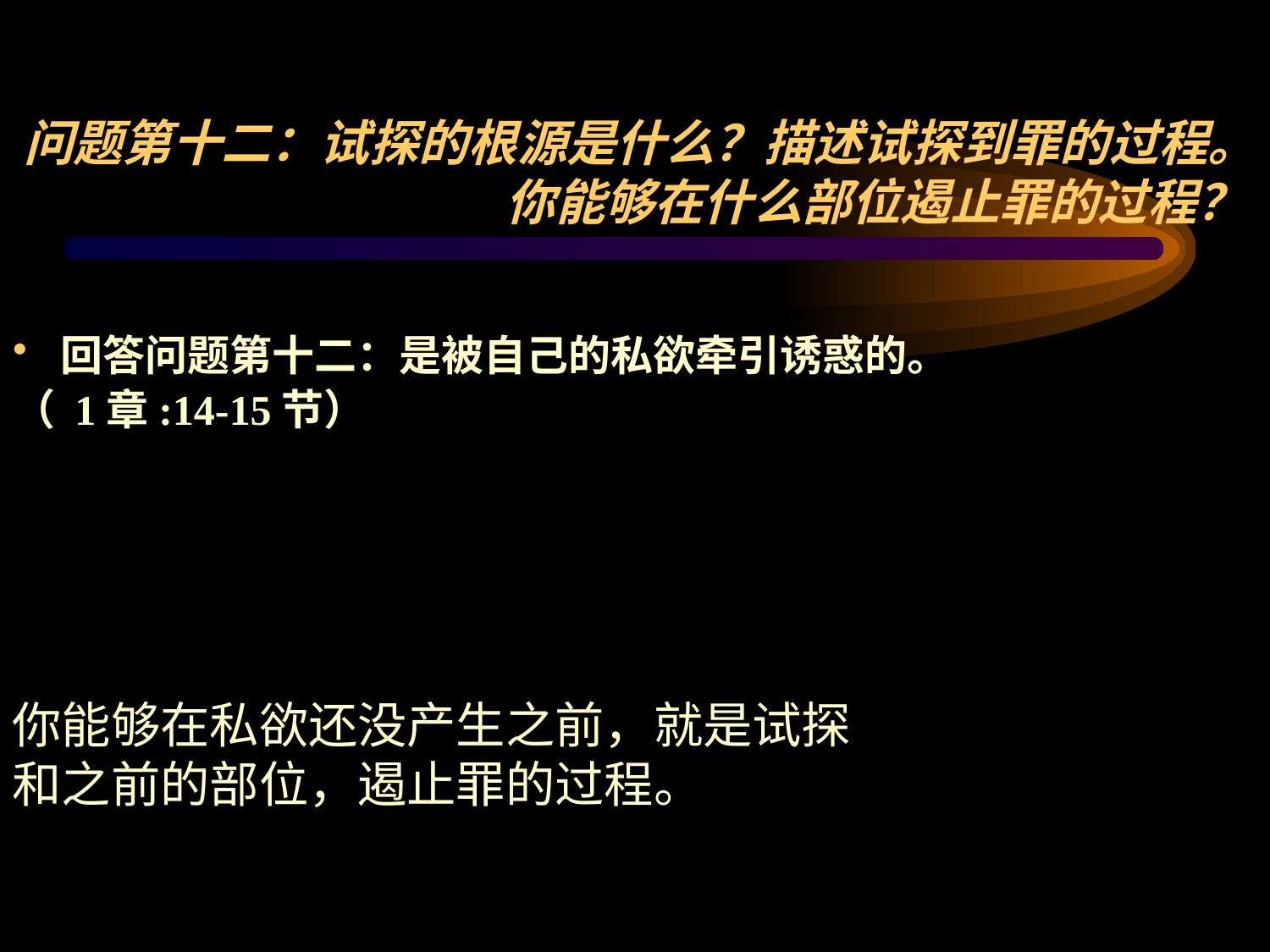

问题第十二：试探的根源是什么？描述试探到罪的过程。你能够在什么部位遏止罪的过程？
回答问题第十二：是被自己的私欲牵引诱惑的。
（ 1章:14-15节）

邪恶的欲念
试探
私欲
罪
你能够在私欲还没产生之前，就是试探和之前的部位，遏止罪的过程。

死